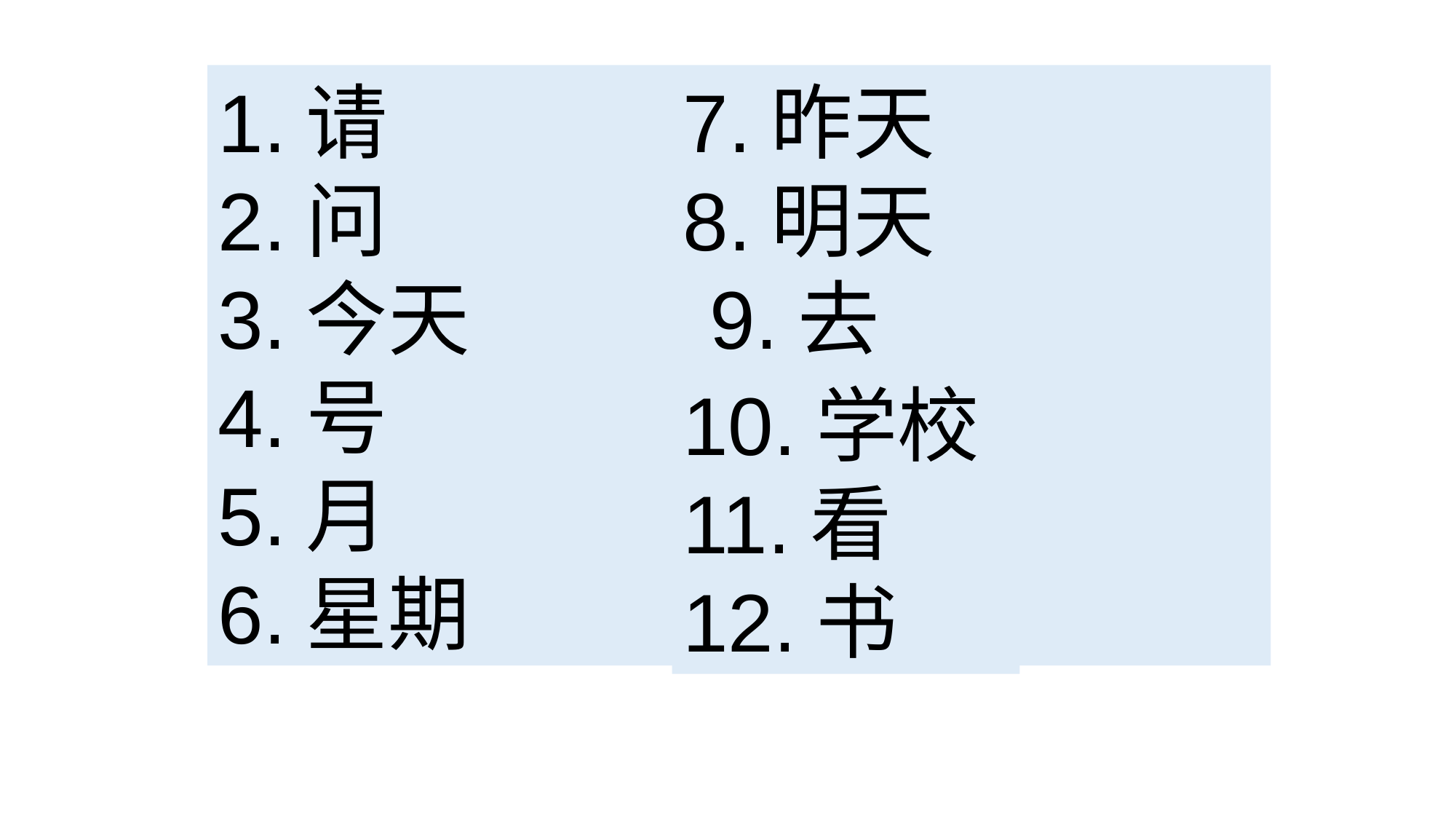

1.请               7.昨天
2.问               8.明天
3.今天            9.去
4.号
5.月
6.星期
10.学校
11.看
12.书